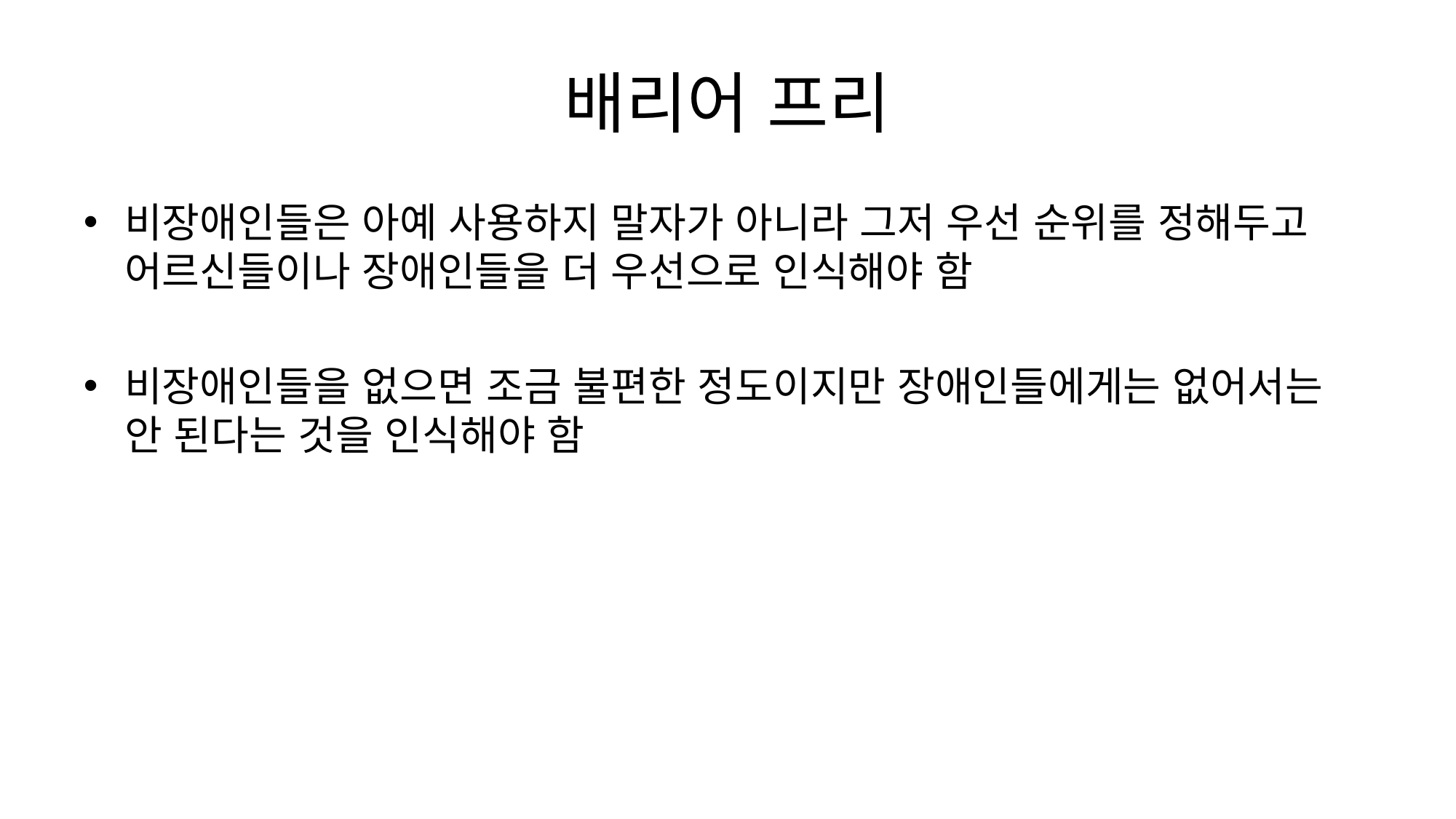

# 배리어 프리
비장애인들은 아예 사용하지 말자가 아니라 그저 우선 순위를 정해두고 어르신들이나 장애인들을 더 우선으로 인식해야 함

비장애인들을 없으면 조금 불편한 정도이지만 장애인들에게는 없어서는 안 된다는 것을 인식해야 함